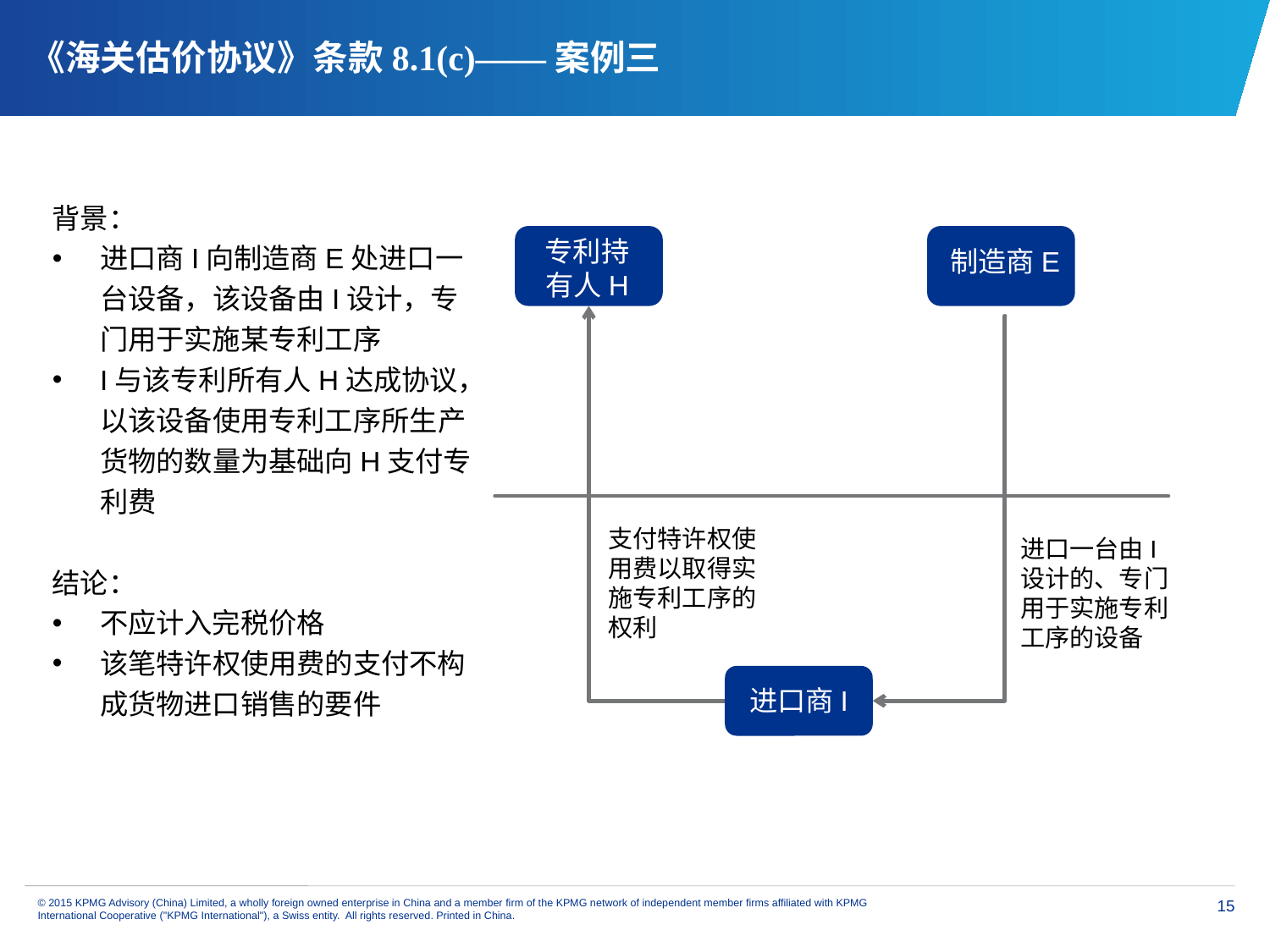

# 《海关估价协议》条款8.1(c)——案例三
背景：
进口商I向制造商E处进口一台设备，该设备由I设计，专门用于实施某专利工序
I与该专利所有人H达成协议，以该设备使用专利工序所生产货物的数量为基础向H支付专利费

结论：
不应计入完税价格
该笔特许权使用费的支付不构成货物进口销售的要件

专利持有人H

制造商E
支付特许权使用费以取得实施专利工序的权利
进口一台由I设计的、专门用于实施专利工序的设备

进口商I